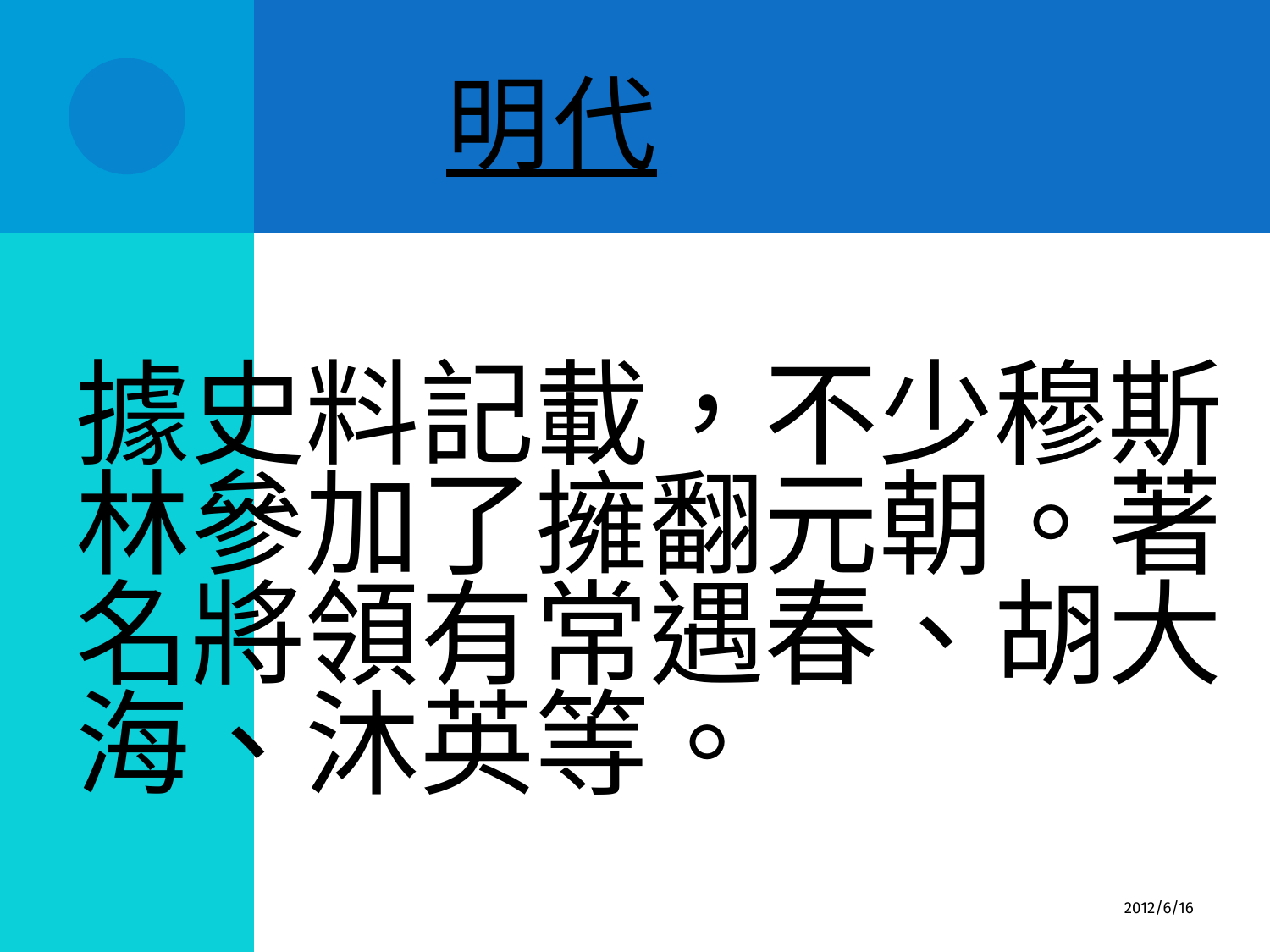

# 明代
據史料記載，不少穆斯林參加了擁翻元朝。著名將領有常遇春、胡大海、沐英等。

2012/6/16